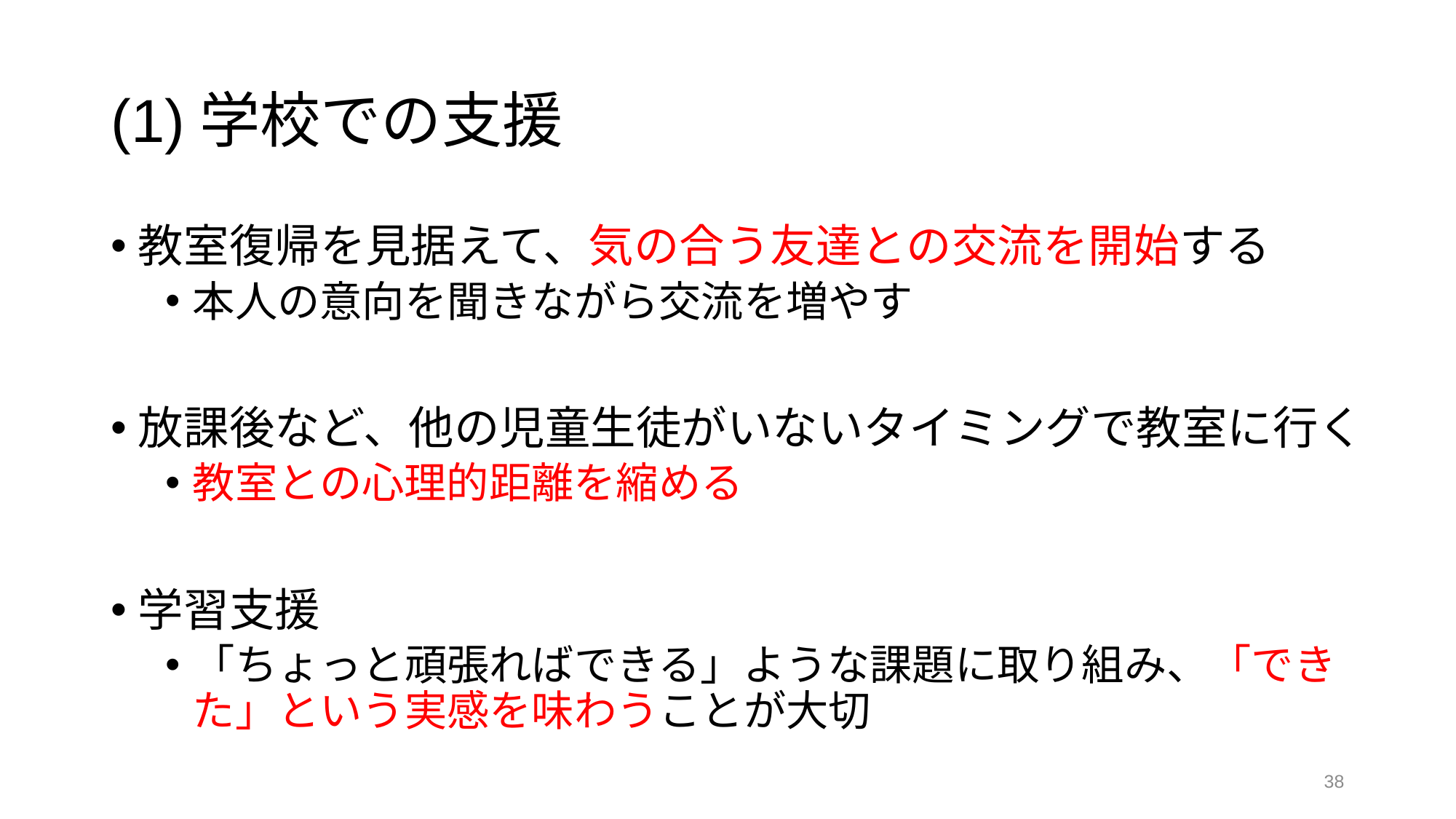

# (1)学校での支援
教室復帰を見据えて、気の合う友達との交流を開始する
本人の意向を聞きながら交流を増やす

放課後など、他の児童生徒がいないタイミングで教室に行く
教室との心理的距離を縮める

学習支援
「ちょっと頑張ればできる」ような課題に取り組み、「できた」という実感を味わうことが大切
38